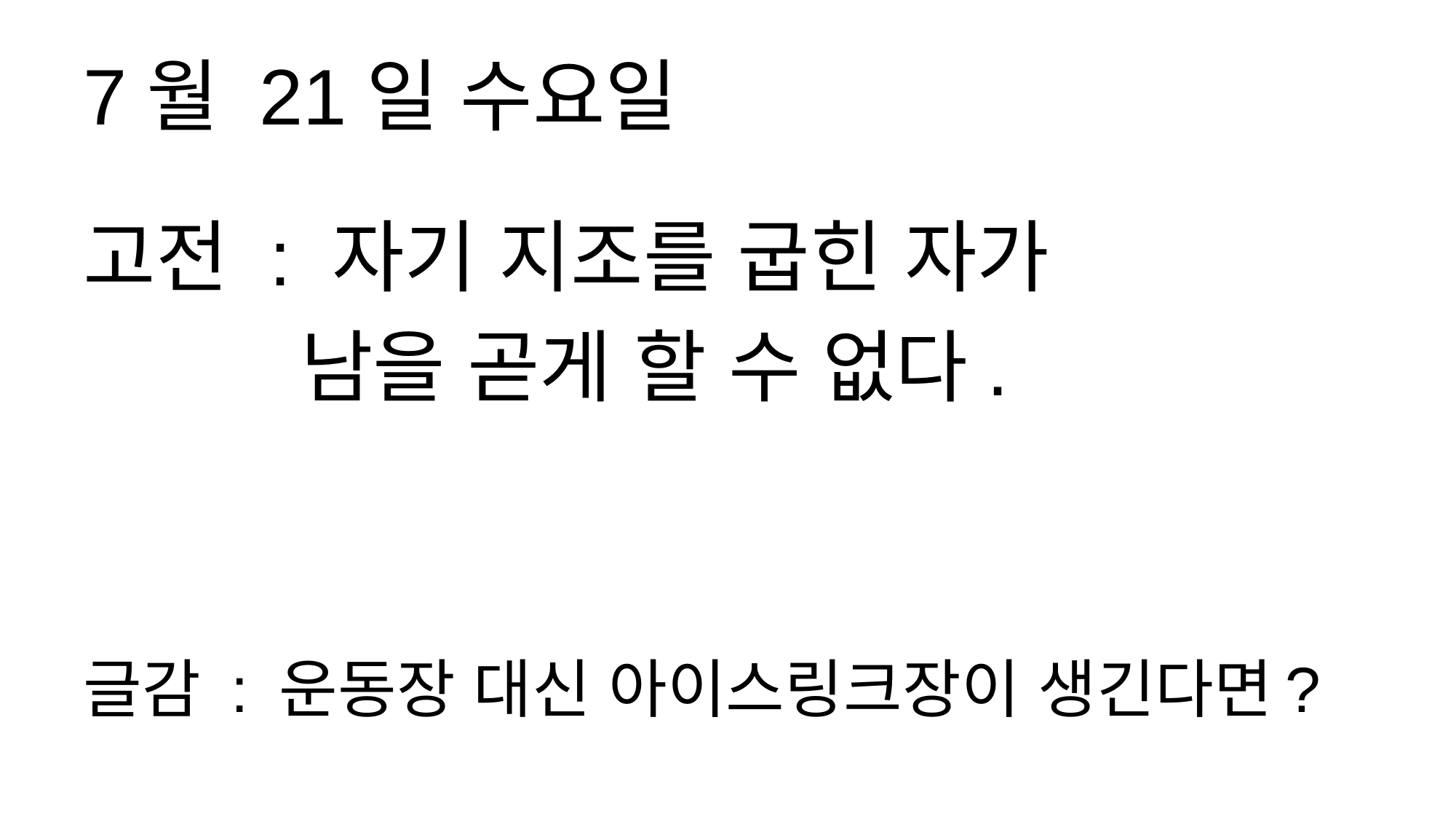

7월 21일 수요일
고전 : 자기 지조를 굽힌 자가
         남을 곧게 할 수 없다.
글감 : 운동장 대신 아이스링크장이 생긴다면?